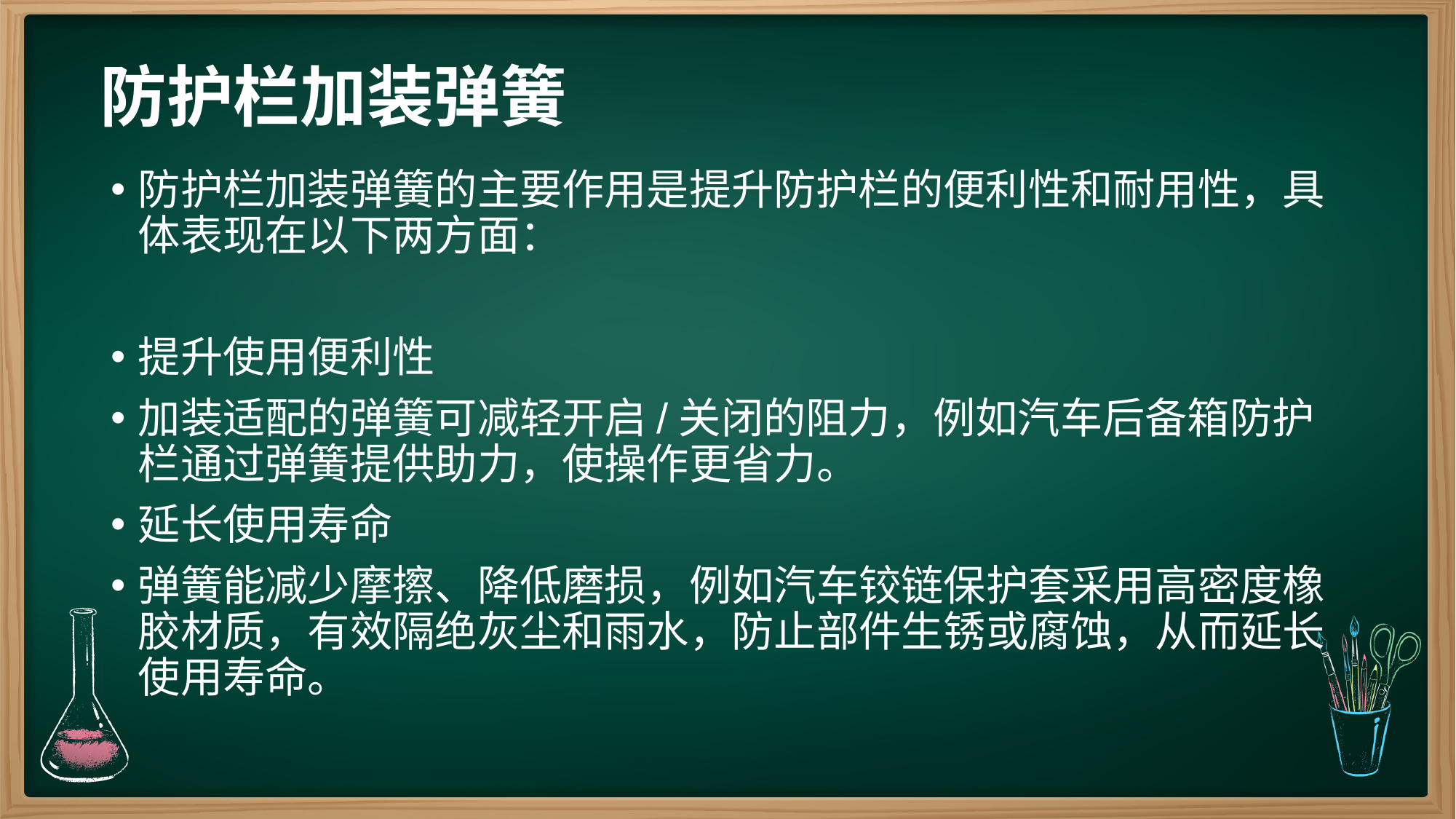

# 防护栏加装弹簧

防护栏加装弹簧的主要作用是‌提升防护栏的便利性和耐用性‌，具体表现在以下两方面：

提升使用便利性
加装适配的弹簧可减轻开启/关闭的阻力，例如汽车后备箱防护栏通过弹簧提供助力，使操作更省力。 ‌
延长使用寿命
弹簧能减少摩擦、降低磨损，例如汽车铰链保护套采用高密度橡胶材质，有效隔绝灰尘和雨水，防止部件生锈或腐蚀，从而延长使用寿命。 ‌